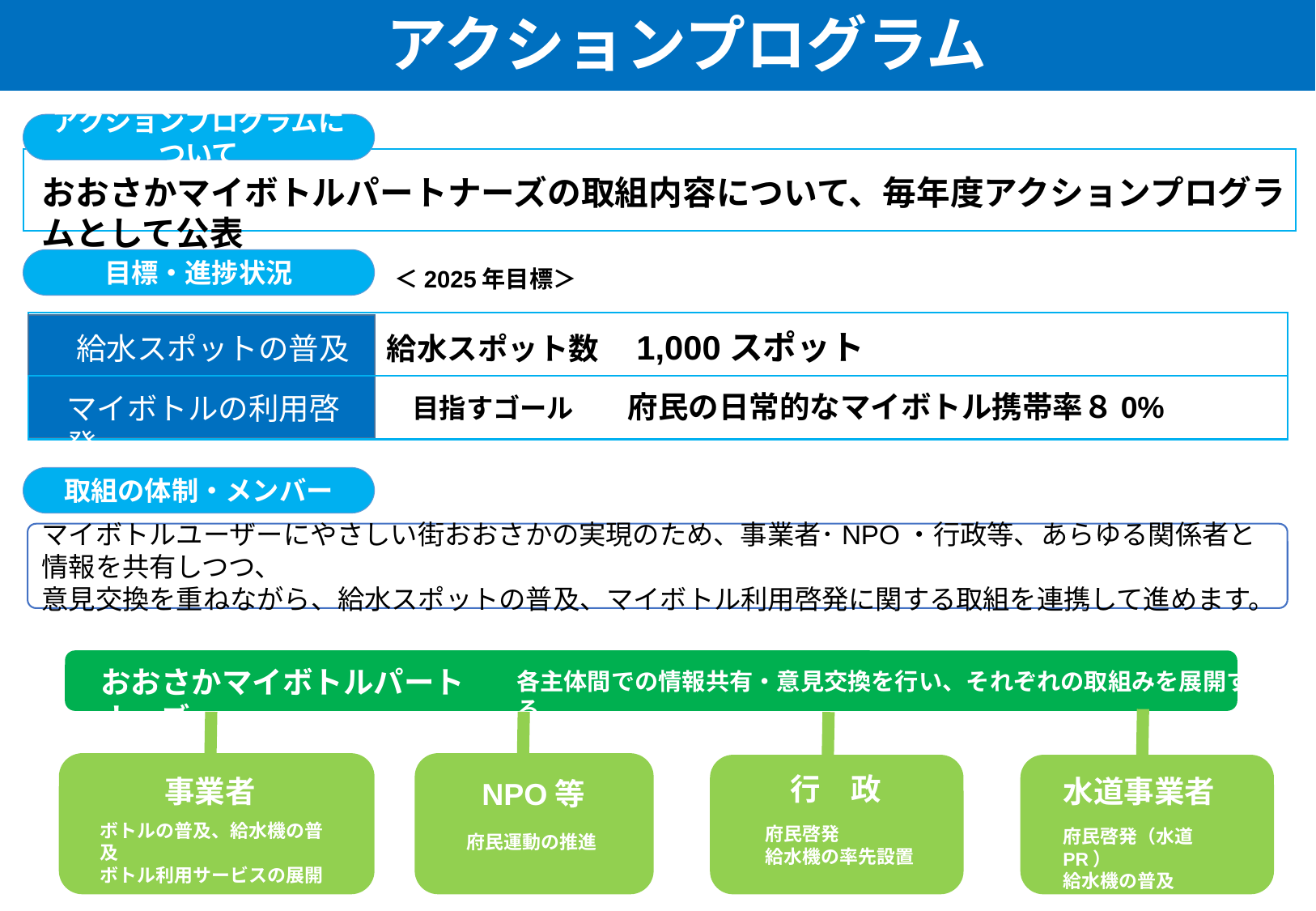

アクションプログラム
アクションプログラムについて

おおさかマイボトルパートナーズの取組内容について、毎年度アクションプログラムとして公表
目標・進捗状況
　＜2025年目標＞

給水スポット数　1,000スポット
給水スポットの普及

目指すゴール　　府民の日常的なマイボトル携帯率８0%
マイボトルの利用啓発
取組の体制・メンバー
マイボトルユーザーにやさしい街おおさかの実現のため、事業者･NPO・行政等、あらゆる関係者と情報を共有しつつ、
意見交換を重ねながら、給水スポットの普及、マイボトル利用啓発に関する取組を連携して進めます。

おおさかマイボトルパートナーズ
各主体間での情報共有・意見交換を行い、それぞれの取組みを展開する

行　政
事業者
水道事業者
NPO等
ボトルの普及、給水機の普及
ボトル利用サービスの展開
府民啓発
給水機の率先設置
府民啓発（水道PR）
給水機の普及
府民運動の推進